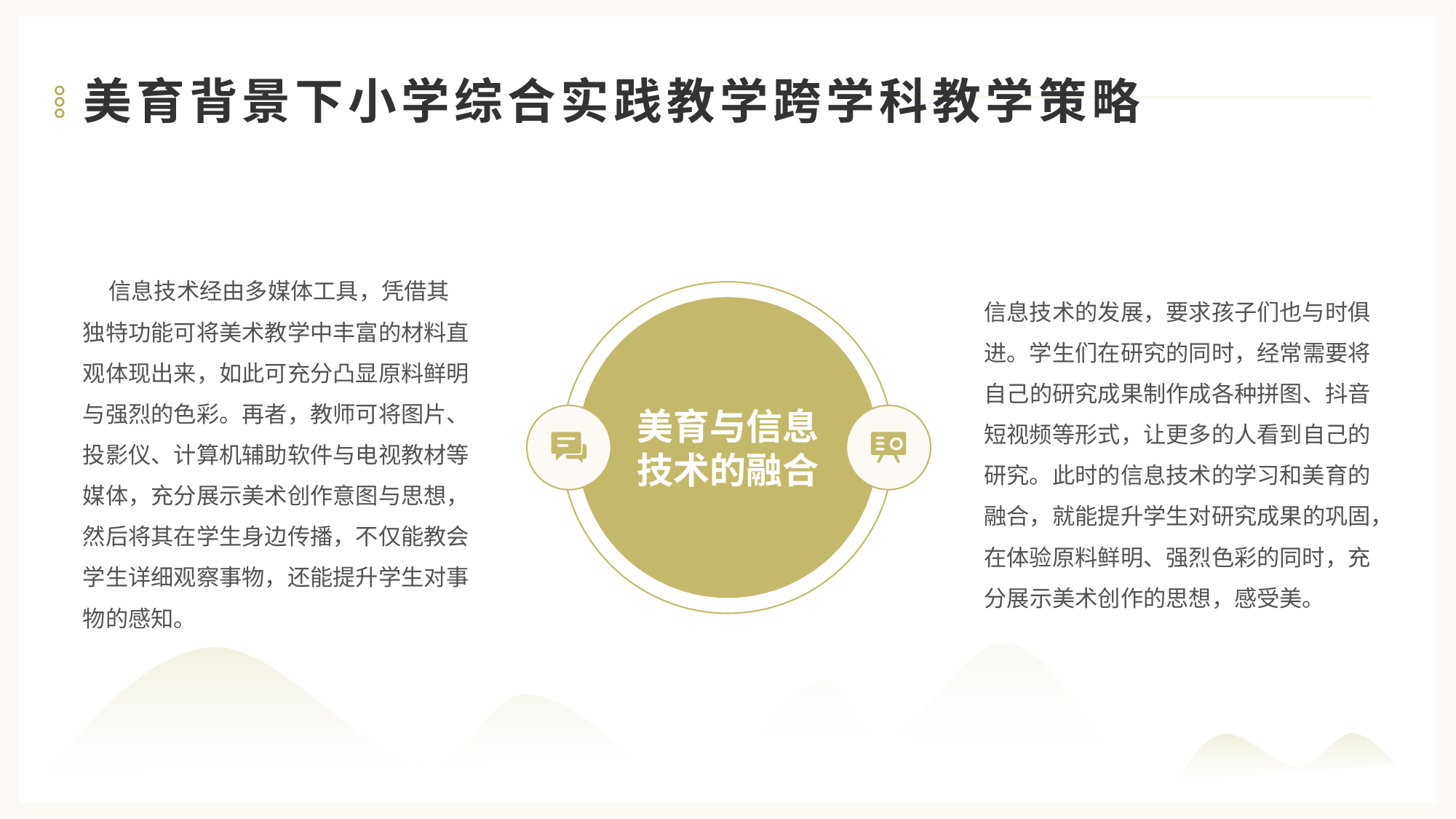

# 美育背景下小学综合实践教学跨学科教学策略
    信息技术经由多媒体工具，凭借其独特功能可将美术教学中丰富的材料直观体现出来，如此可充分凸显原料鲜明与强烈的色彩。再者，教师可将图片、投影仪、计算机辅助软件与电视教材等媒体，充分展示美术创作意图与思想，然后将其在学生身边传播，不仅能教会学生详细观察事物，还能提升学生对事物的感知。
信息技术的发展，要求孩子们也与时俱进。学生们在研究的同时，经常需要将自己的研究成果制作成各种拼图、抖音短视频等形式，让更多的人看到自己的研究。此时的信息技术的学习和美育的融合，就能提升学生对研究成果的巩固，在体验原料鲜明、强烈色彩的同时，充分展示美术创作的思想，感受美。

美育与信息技术的融合